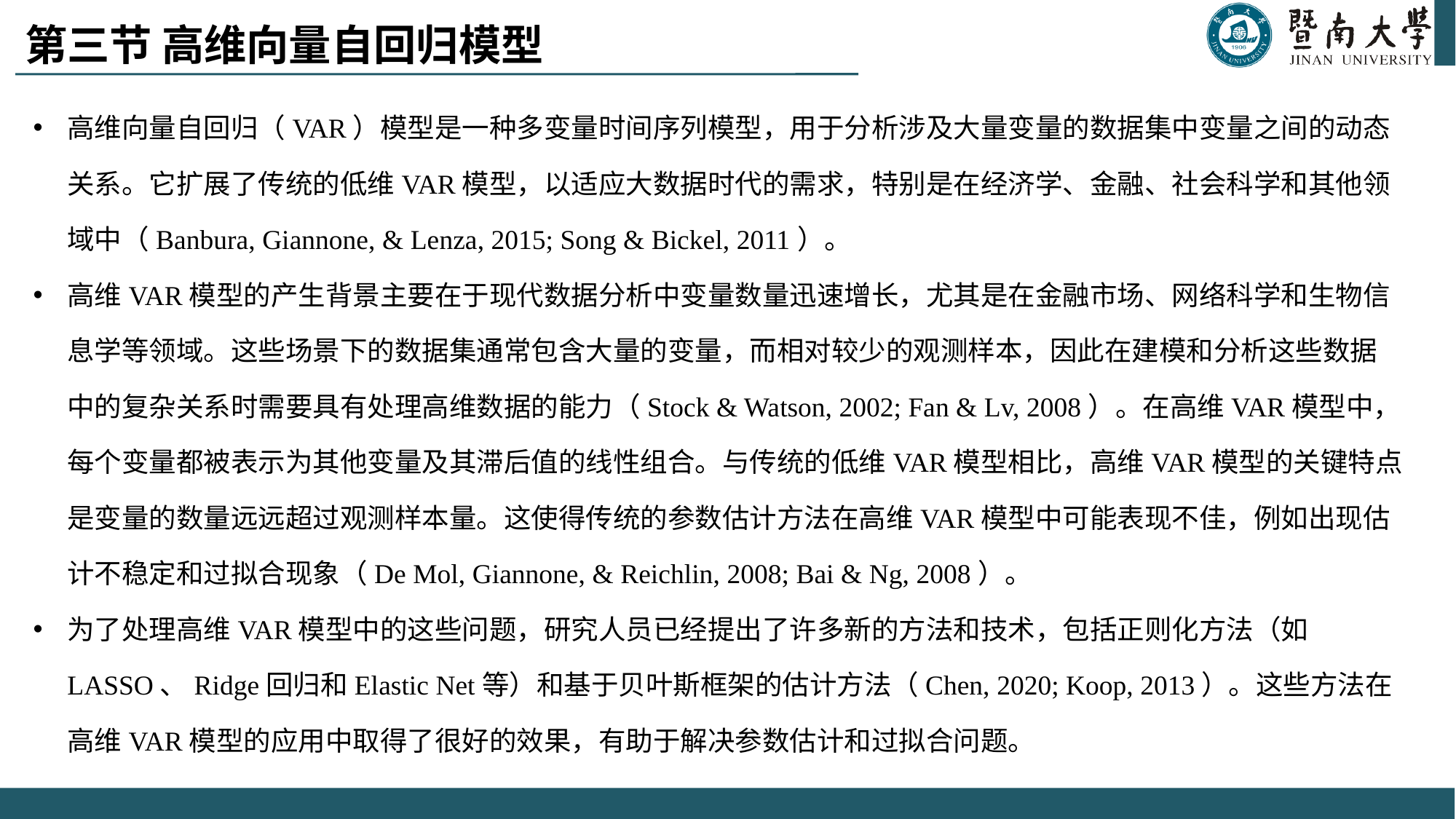

第三节 高维向量自回归模型
高维向量自回归（VAR）模型是一种多变量时间序列模型，用于分析涉及大量变量的数据集中变量之间的动态关系。它扩展了传统的低维VAR模型，以适应大数据时代的需求，特别是在经济学、金融、社会科学和其他领域中（Banbura, Giannone, & Lenza, 2015; Song & Bickel, 2011）。
高维VAR模型的产生背景主要在于现代数据分析中变量数量迅速增长，尤其是在金融市场、网络科学和生物信息学等领域。这些场景下的数据集通常包含大量的变量，而相对较少的观测样本，因此在建模和分析这些数据中的复杂关系时需要具有处理高维数据的能力（Stock & Watson, 2002; Fan & Lv, 2008）。在高维VAR模型中，每个变量都被表示为其他变量及其滞后值的线性组合。与传统的低维VAR模型相比，高维VAR模型的关键特点是变量的数量远远超过观测样本量。这使得传统的参数估计方法在高维VAR模型中可能表现不佳，例如出现估计不稳定和过拟合现象（De Mol, Giannone, & Reichlin, 2008; Bai & Ng, 2008）。
为了处理高维VAR模型中的这些问题，研究人员已经提出了许多新的方法和技术，包括正则化方法（如LASSO、Ridge回归和Elastic Net等）和基于贝叶斯框架的估计方法（Chen, 2020; Koop, 2013）。这些方法在高维VAR模型的应用中取得了很好的效果，有助于解决参数估计和过拟合问题。